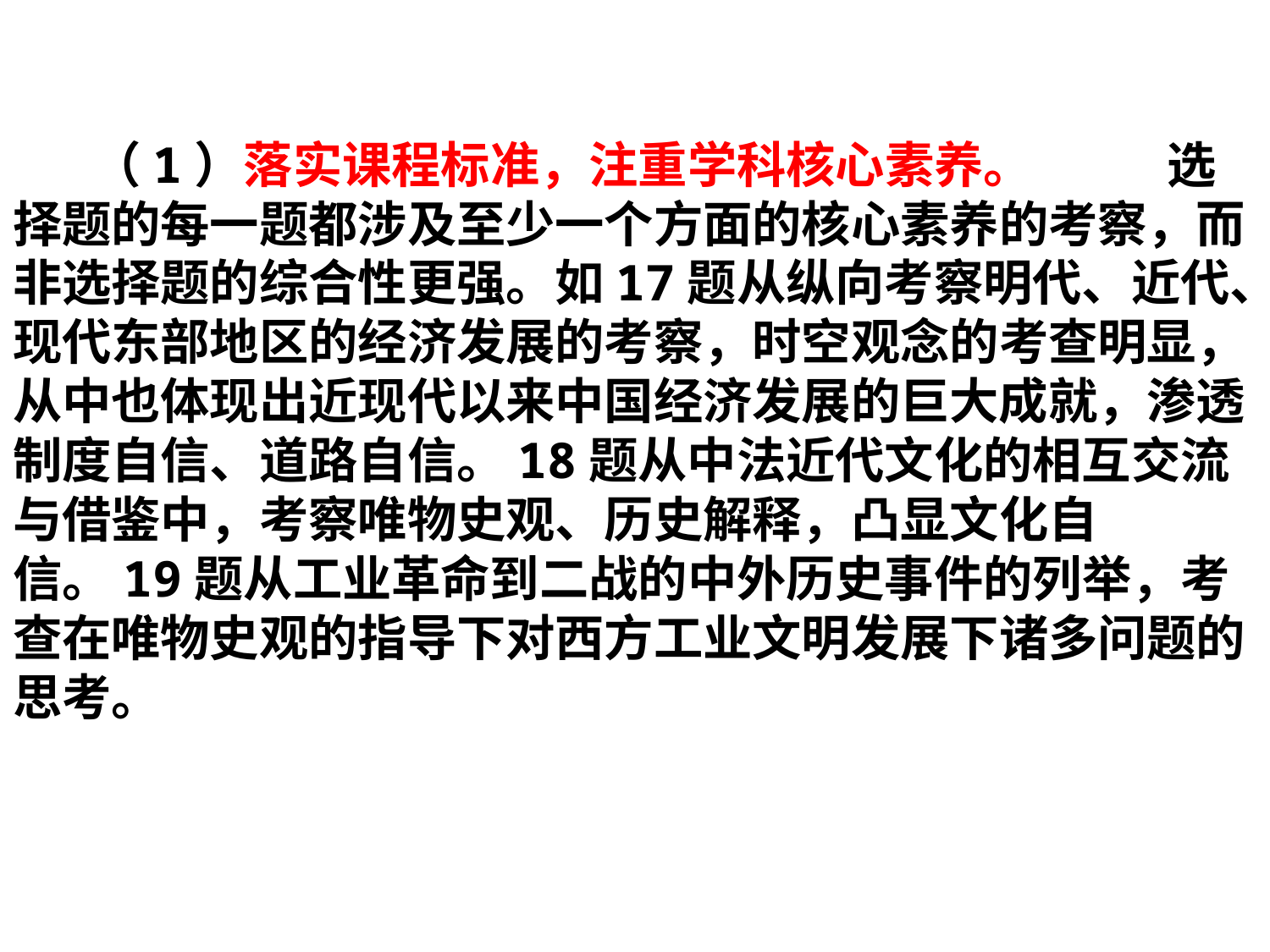

（1）落实课程标准，注重学科核心素养。            选择题的每一题都涉及至少一个方面的核心素养的考察，而非选择题的综合性更强。如17题从纵向考察明代、近代、现代东部地区的经济发展的考察，时空观念的考查明显，从中也体现出近现代以来中国经济发展的巨大成就，渗透制度自信、道路自信。18题从中法近代文化的相互交流与借鉴中，考察唯物史观、历史解释，凸显文化自信。19题从工业革命到二战的中外历史事件的列举，考查在唯物史观的指导下对西方工业文明发展下诸多问题的思考。